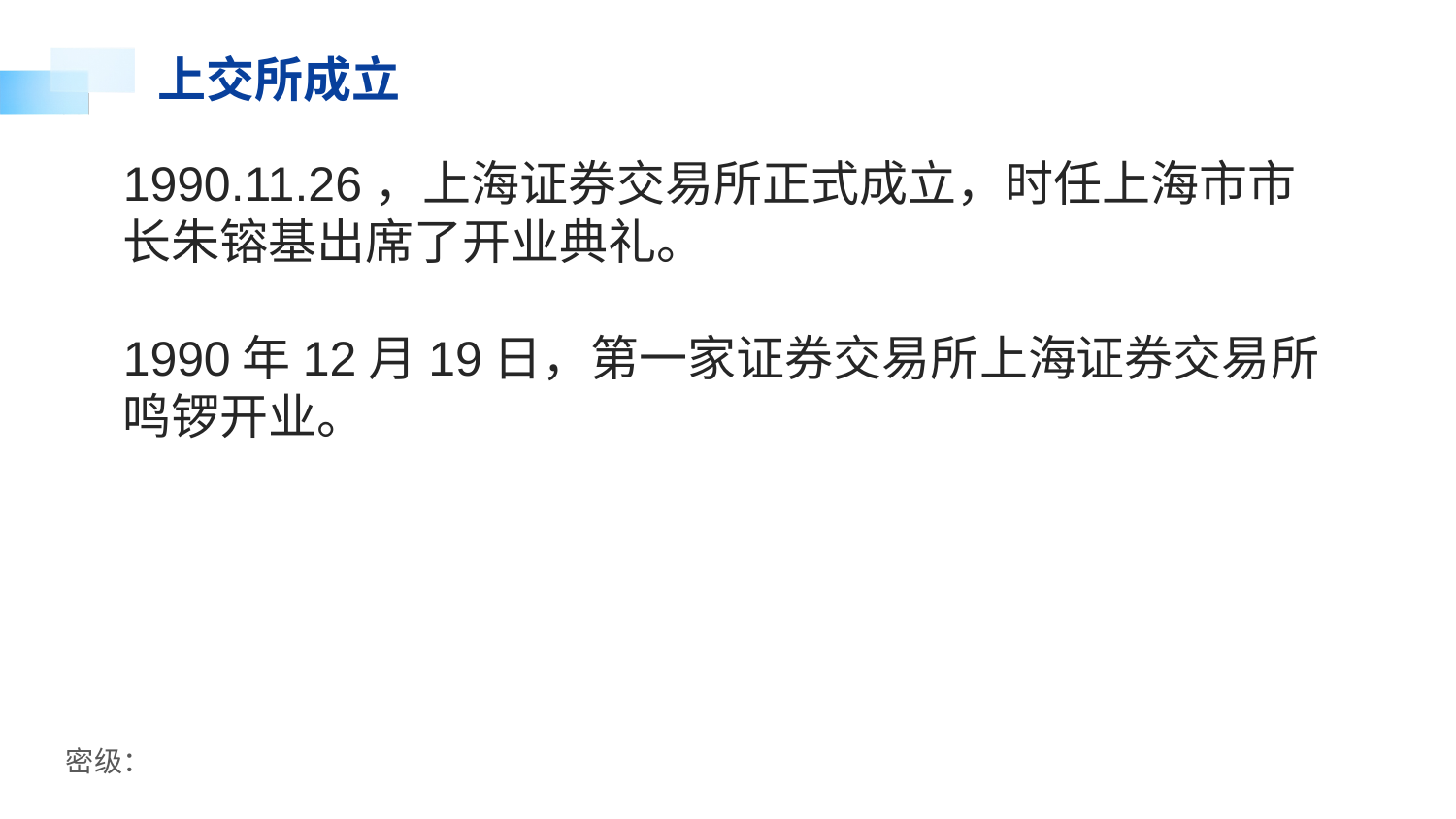

上交所成立
1990.11.26，上海证券交易所正式成立，时任上海市市长朱镕基出席了开业典礼。

1990年12月19日，第一家证券交易所上海证券交易所鸣锣开业。